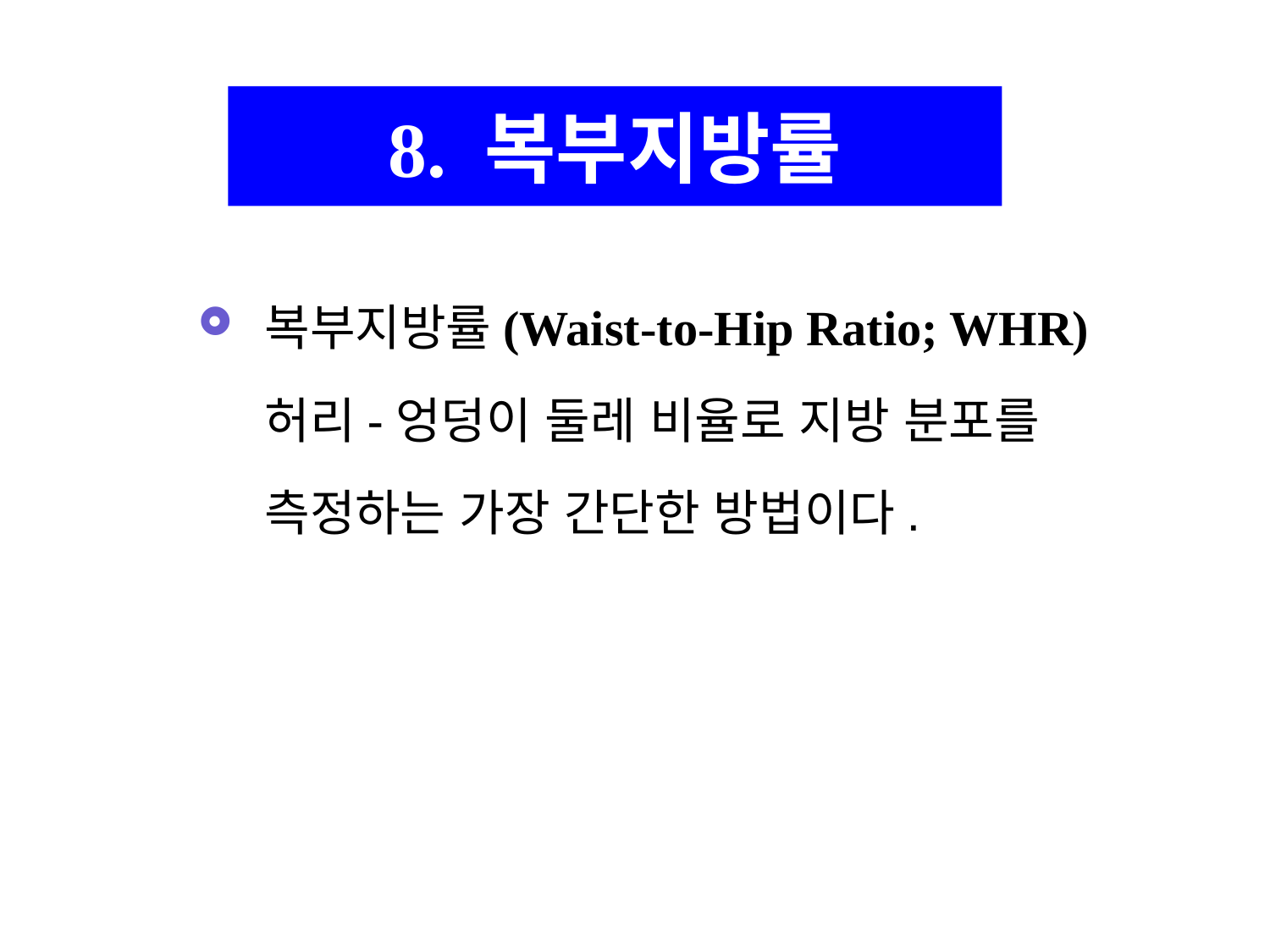

8. 복부지방률

복부지방률(Waist-to-Hip Ratio; WHR)
    허리-엉덩이 둘레 비율로 지방 분포를
    측정하는 가장 간단한 방법이다.